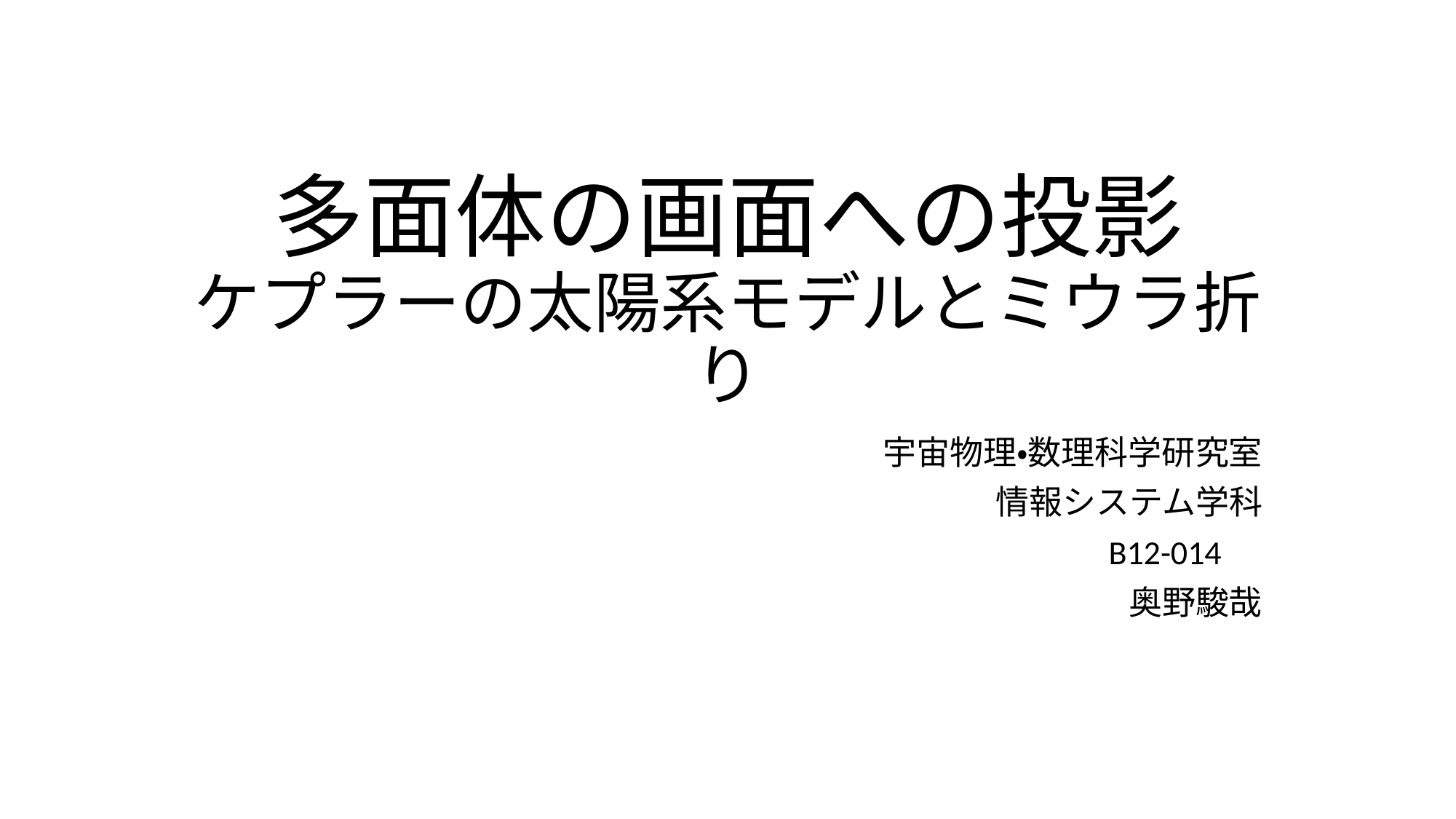

# 多面体の画面への投影 ケプラーの太陽系モデルとミウラ折り
宇宙物理・数理科学研究室
情報システム学科
B12-014
奥野駿哉